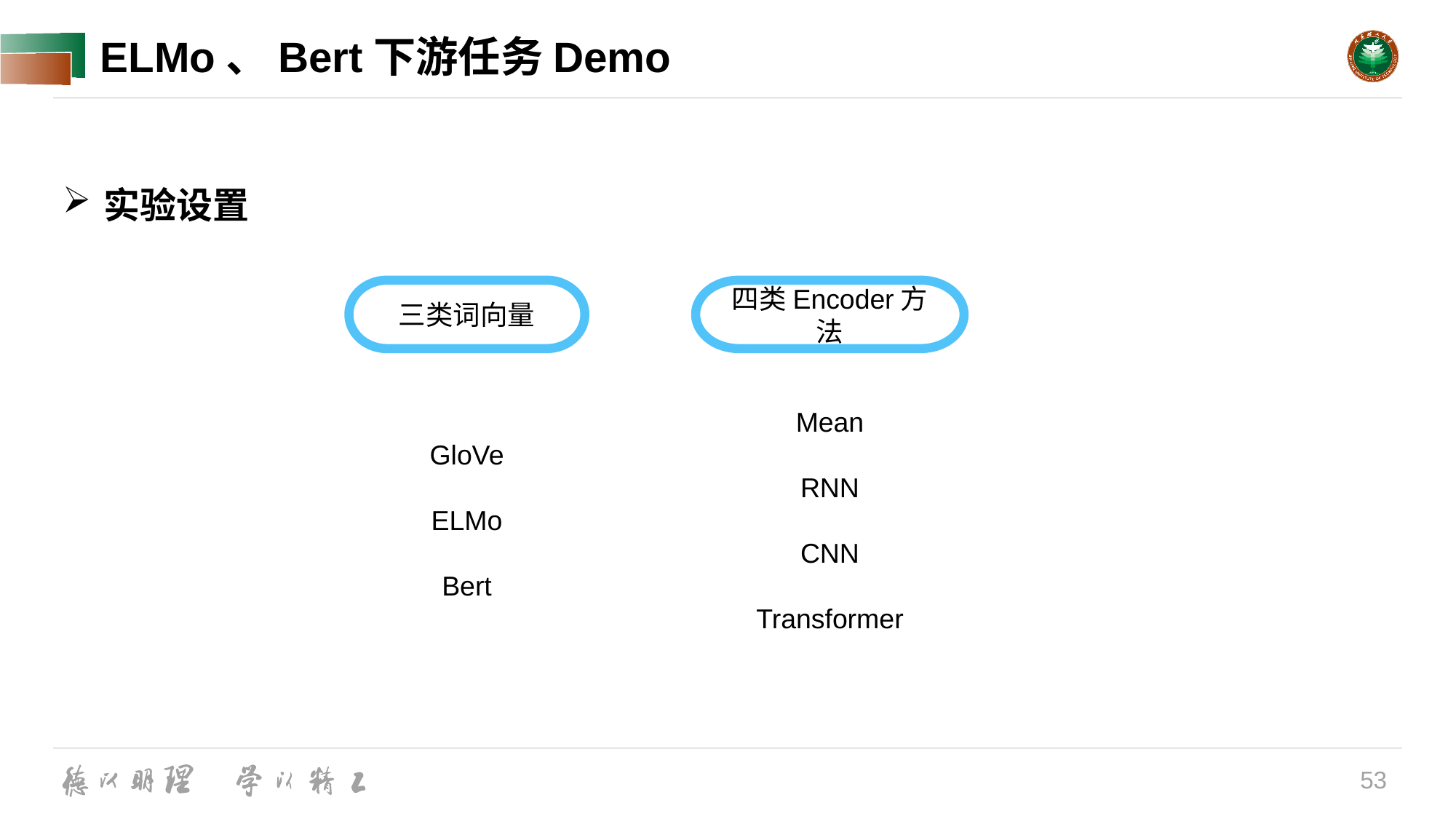

# ELMo、Bert下游任务Demo
实验设置
四类Encoder方法
三类词向量
Mean

RNN

CNN

Transformer
GloVe

ELMo

Bert